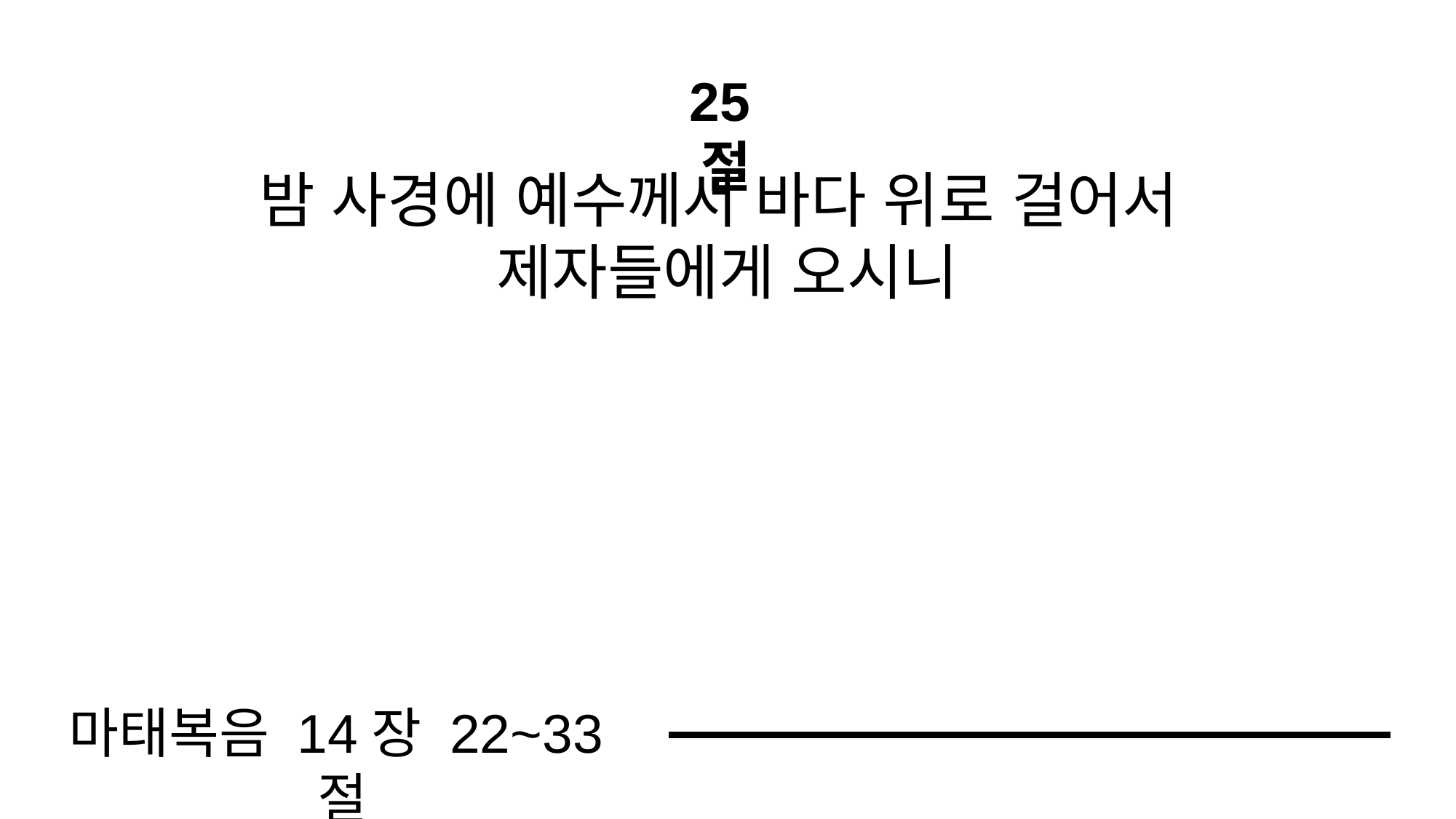

25절
밤 사경에 예수께서 바다 위로 걸어서
제자들에게 오시니
마태복음 14장 22~33절